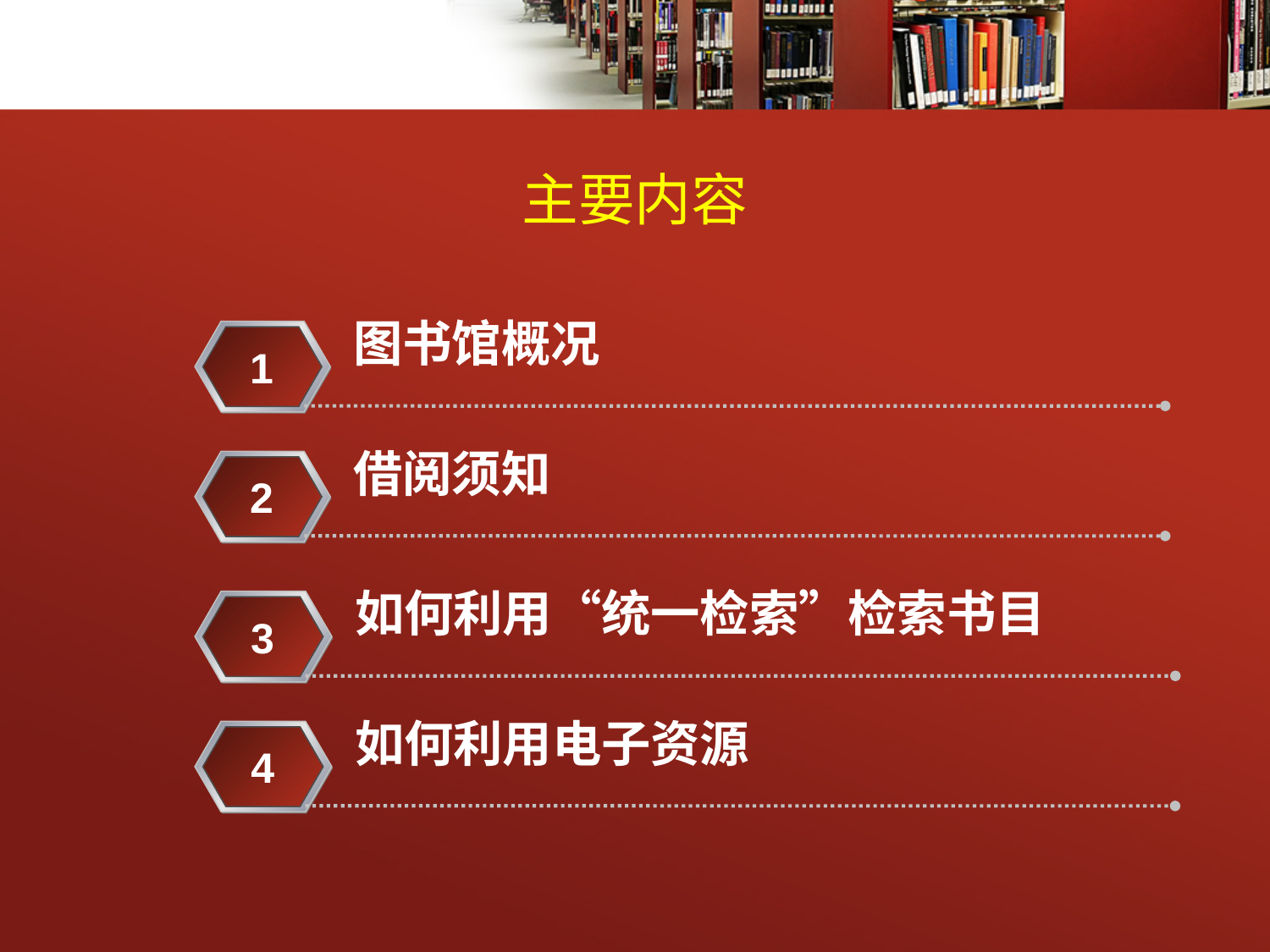

# 主要内容
图书馆概况

1

借阅须知

2

如何利用“统一检索”检索书目

3

如何利用电子资源

4